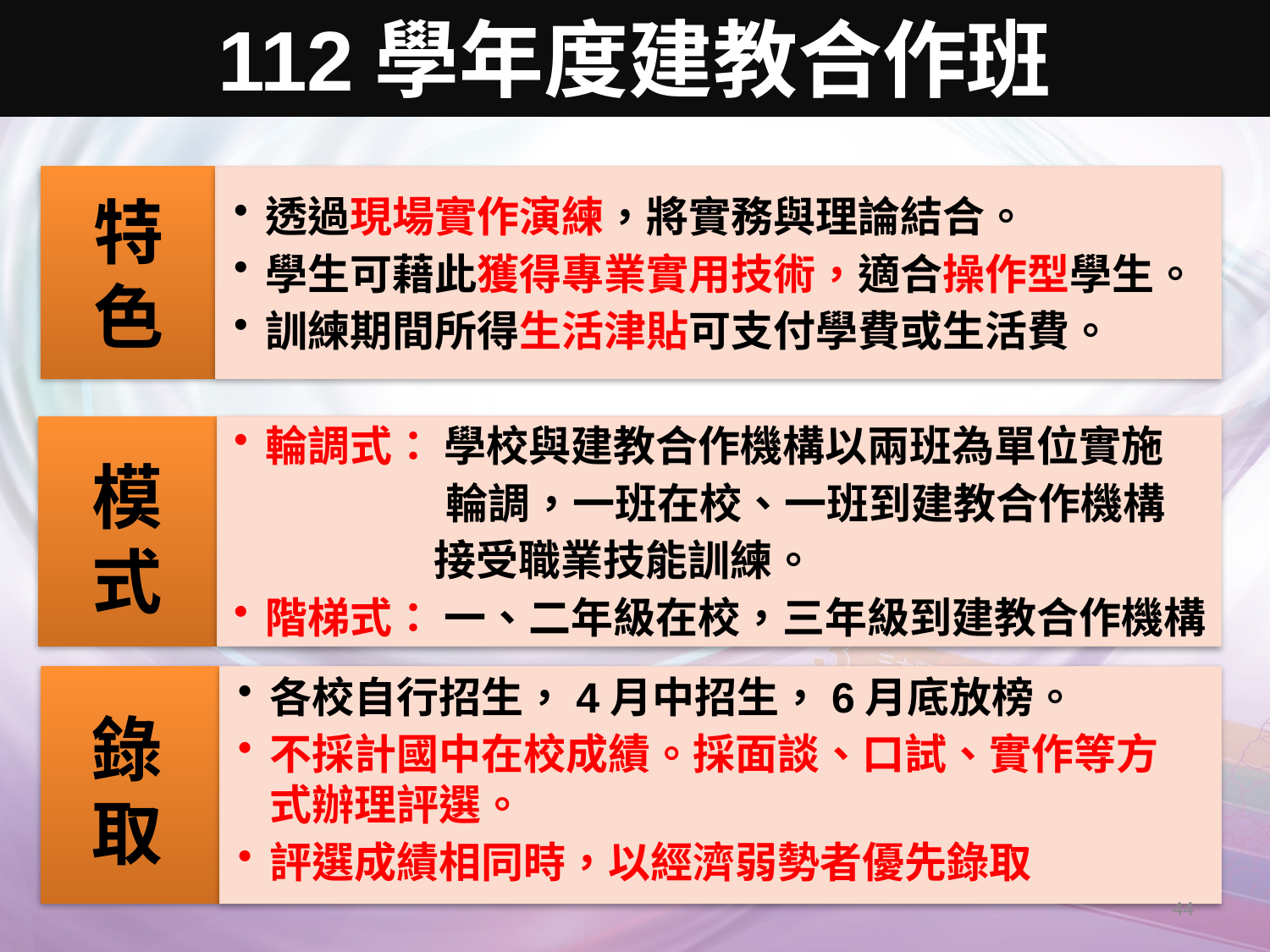

112學年度建教合作班
特色

透過現場實作演練，將實務與理論結合。
學生可藉此獲得專業實用技術，適合操作型學生。
訓練期間所得生活津貼可支付學費或生活費。
輪調式： 學校與建教合作機構以兩班為單位實施
　　　　　輪調，一班在校、一班到建教合作機構
                    接受職業技能訓練。
階梯式： 一、二年級在校，三年級到建教合作機構

模式

各校自行招生，4月中招生，6月底放榜。
不採計國中在校成績。採面談、口試、實作等方式辦理評選。
評選成績相同時，以經濟弱勢者優先錄取

錄取
44